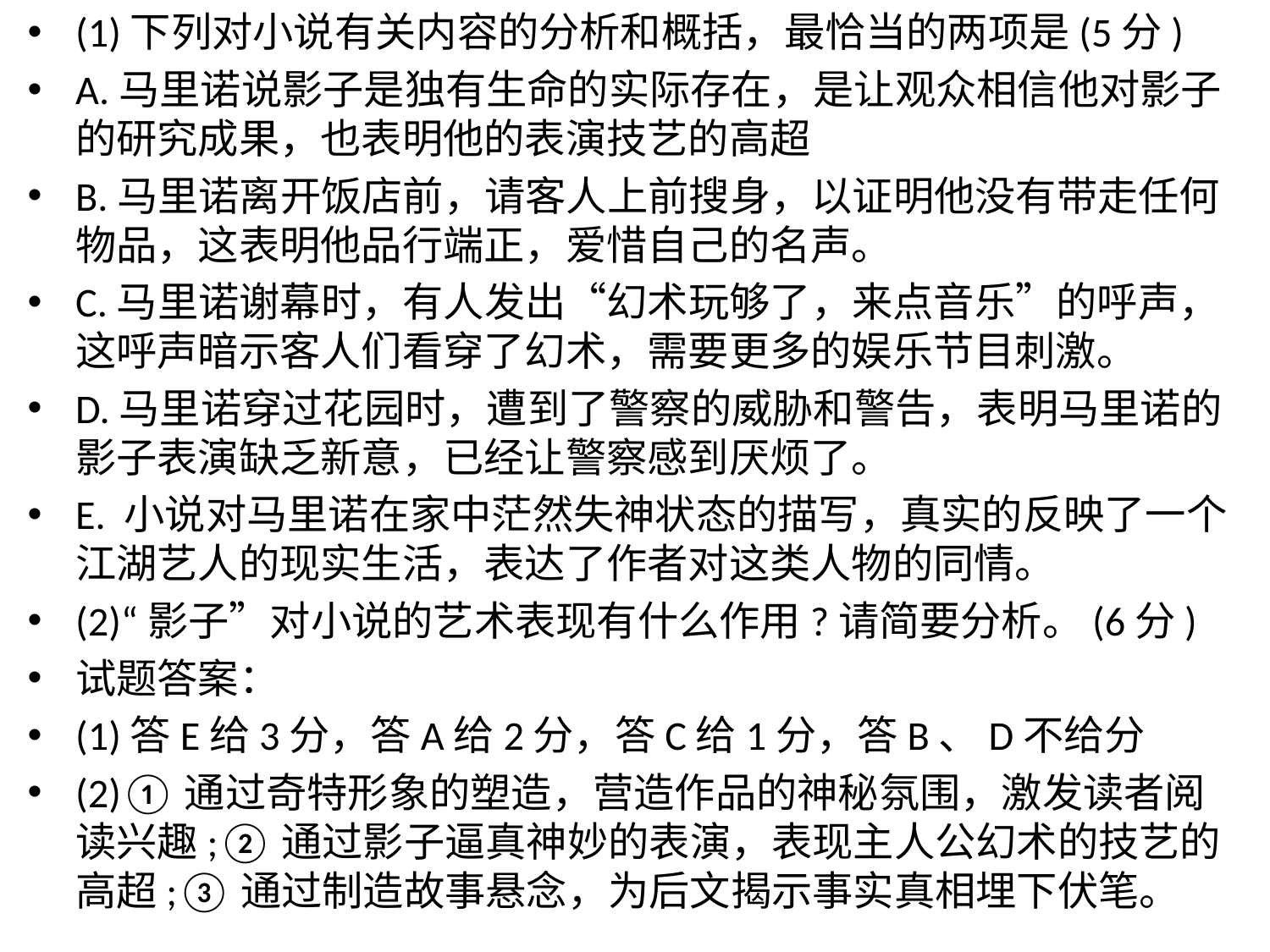

(1)下列对小说有关内容的分析和概括，最恰当的两项是(5分)
A.马里诺说影子是独有生命的实际存在，是让观众相信他对影子的研究成果，也表明他的表演技艺的高超
B.马里诺离开饭店前，请客人上前搜身，以证明他没有带走任何物品，这表明他品行端正，爱惜自己的名声。
C.马里诺谢幕时，有人发出“幻术玩够了，来点音乐”的呼声，这呼声暗示客人们看穿了幻术，需要更多的娱乐节目刺激。
D.马里诺穿过花园时，遭到了警察的威胁和警告，表明马里诺的影子表演缺乏新意，已经让警察感到厌烦了。
E. 小说对马里诺在家中茫然失神状态的描写，真实的反映了一个江湖艺人的现实生活，表达了作者对这类人物的同情。
(2)“影子”对小说的艺术表现有什么作用?请简要分析。(6分)
试题答案：
(1)答E给3分，答A给2分，答C给1分，答B、D不给分
(2)①通过奇特形象的塑造，营造作品的神秘氛围，激发读者阅读兴趣;②通过影子逼真神妙的表演，表现主人公幻术的技艺的高超;③通过制造故事悬念，为后文揭示事实真相埋下伏笔。